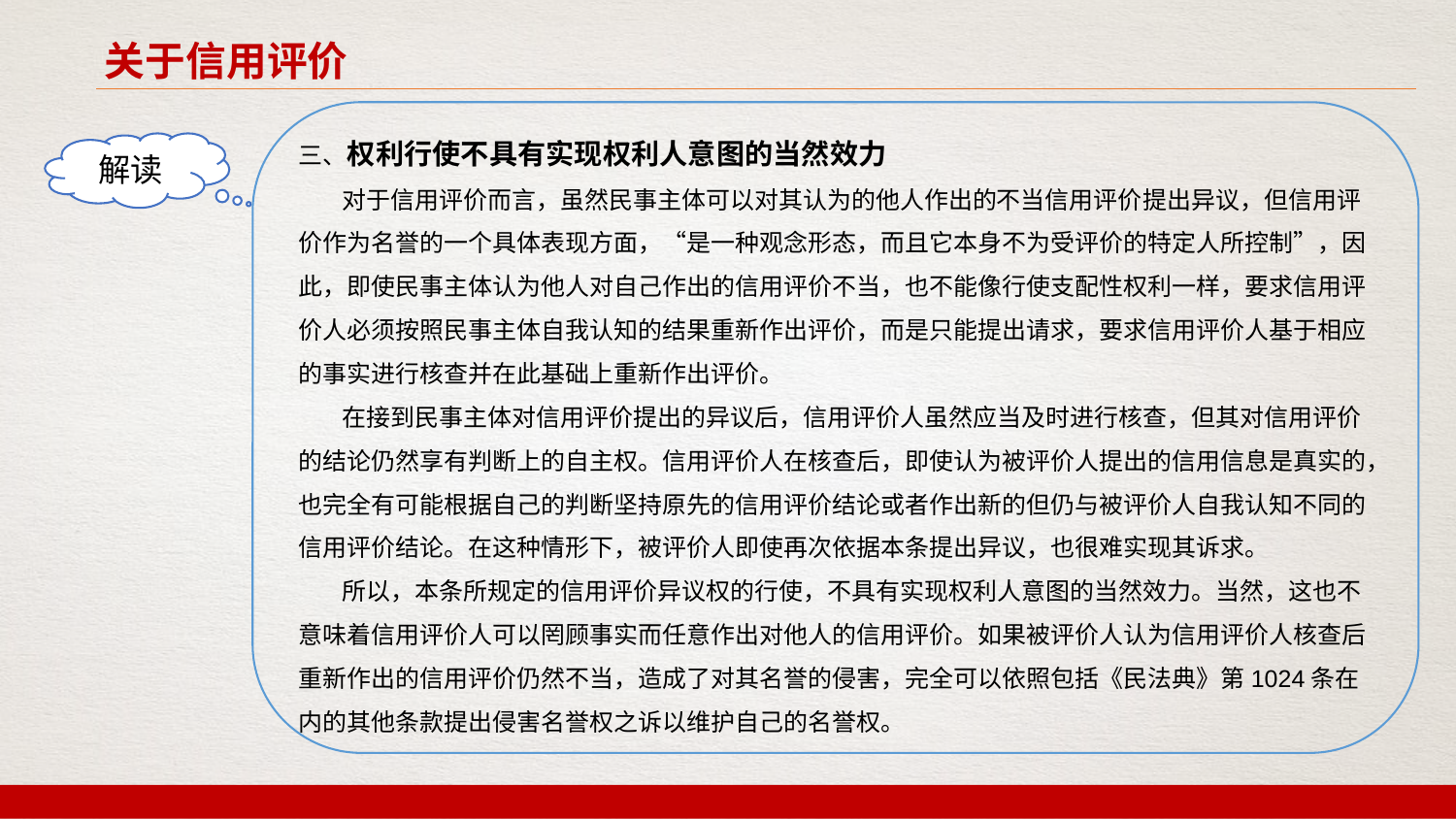

关于信用评价
三、权利行使不具有实现权利人意图的当然效力
       对于信用评价而言，虽然民事主体可以对其认为的他人作出的不当信用评价提出异议，但信用评价作为名誉的一个具体表现方面，“是一种观念形态，而且它本身不为受评价的特定人所控制”，因此，即使民事主体认为他人对自己作出的信用评价不当，也不能像行使支配性权利一样，要求信用评价人必须按照民事主体自我认知的结果重新作出评价，而是只能提出请求，要求信用评价人基于相应的事实进行核查并在此基础上重新作出评价。
       在接到民事主体对信用评价提出的异议后，信用评价人虽然应当及时进行核查，但其对信用评价的结论仍然享有判断上的自主权。信用评价人在核查后，即使认为被评价人提出的信用信息是真实的，也完全有可能根据自己的判断坚持原先的信用评价结论或者作出新的但仍与被评价人自我认知不同的信用评价结论。在这种情形下，被评价人即使再次依据本条提出异议，也很难实现其诉求。
       所以，本条所规定的信用评价异议权的行使，不具有实现权利人意图的当然效力。当然，这也不意味着信用评价人可以罔顾事实而任意作出对他人的信用评价。如果被评价人认为信用评价人核查后重新作出的信用评价仍然不当，造成了对其名誉的侵害，完全可以依照包括《民法典》第1024条在内的其他条款提出侵害名誉权之诉以维护自己的名誉权。
解读